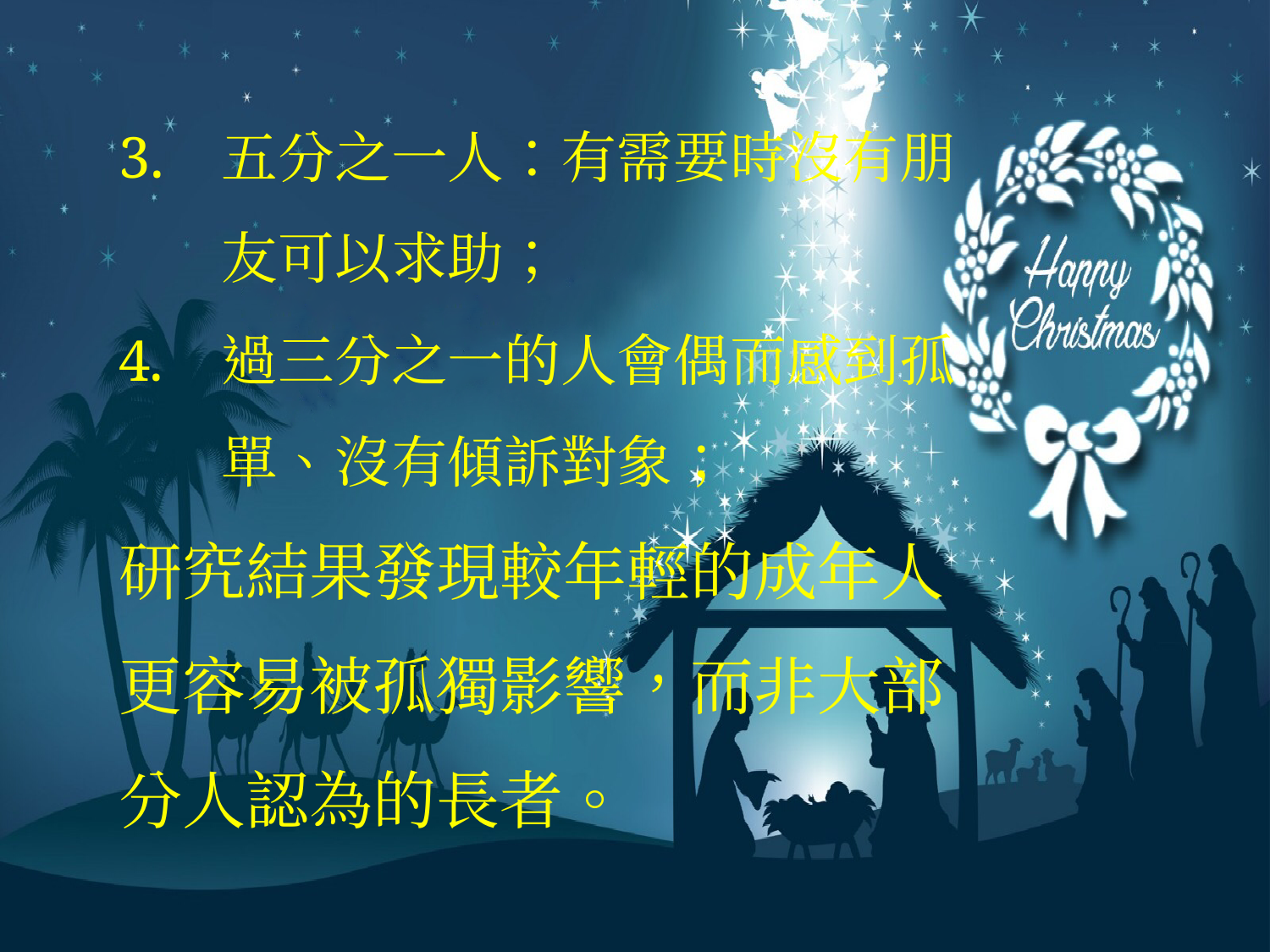

#
五分之一人：有需要時沒有朋友可以求助；
過三分之一的人會偶而感到孤單、沒有傾訴對象；
研究結果發現較年輕的成年人更容易被孤獨影響，而非大部分人認為的長者。